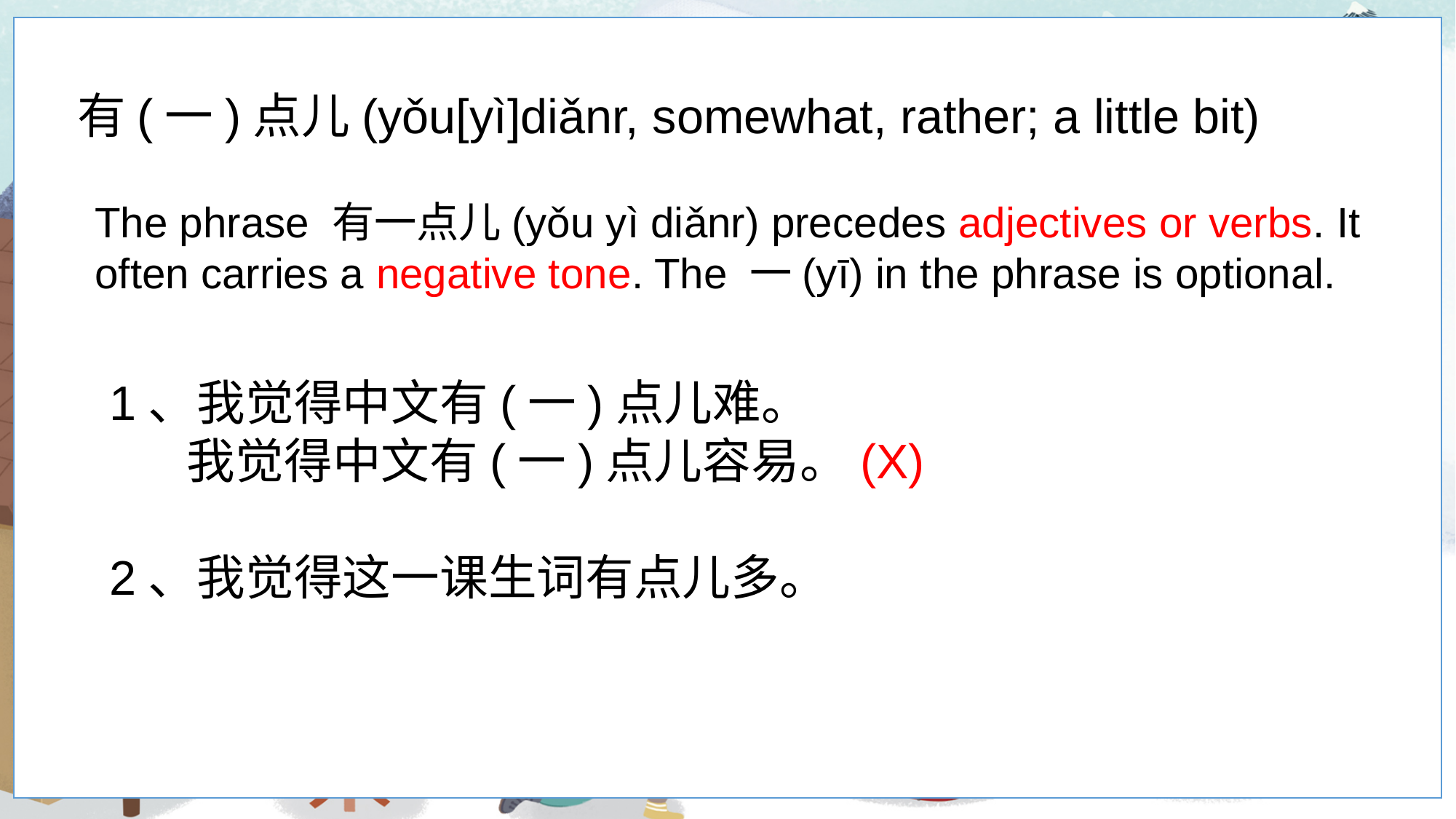

有(一)点儿(yǒu[yì]diǎnr, somewhat, rather; a little bit)
The phrase 有一点儿(yǒu yì diǎnr) precedes adjectives or verbs. It often carries a negative tone. The 一(yī) in the phrase is optional.
1、我觉得中文有(一)点儿难。
      我觉得中文有(一)点儿容易。(X)

2、我觉得这一课生词有点儿多。